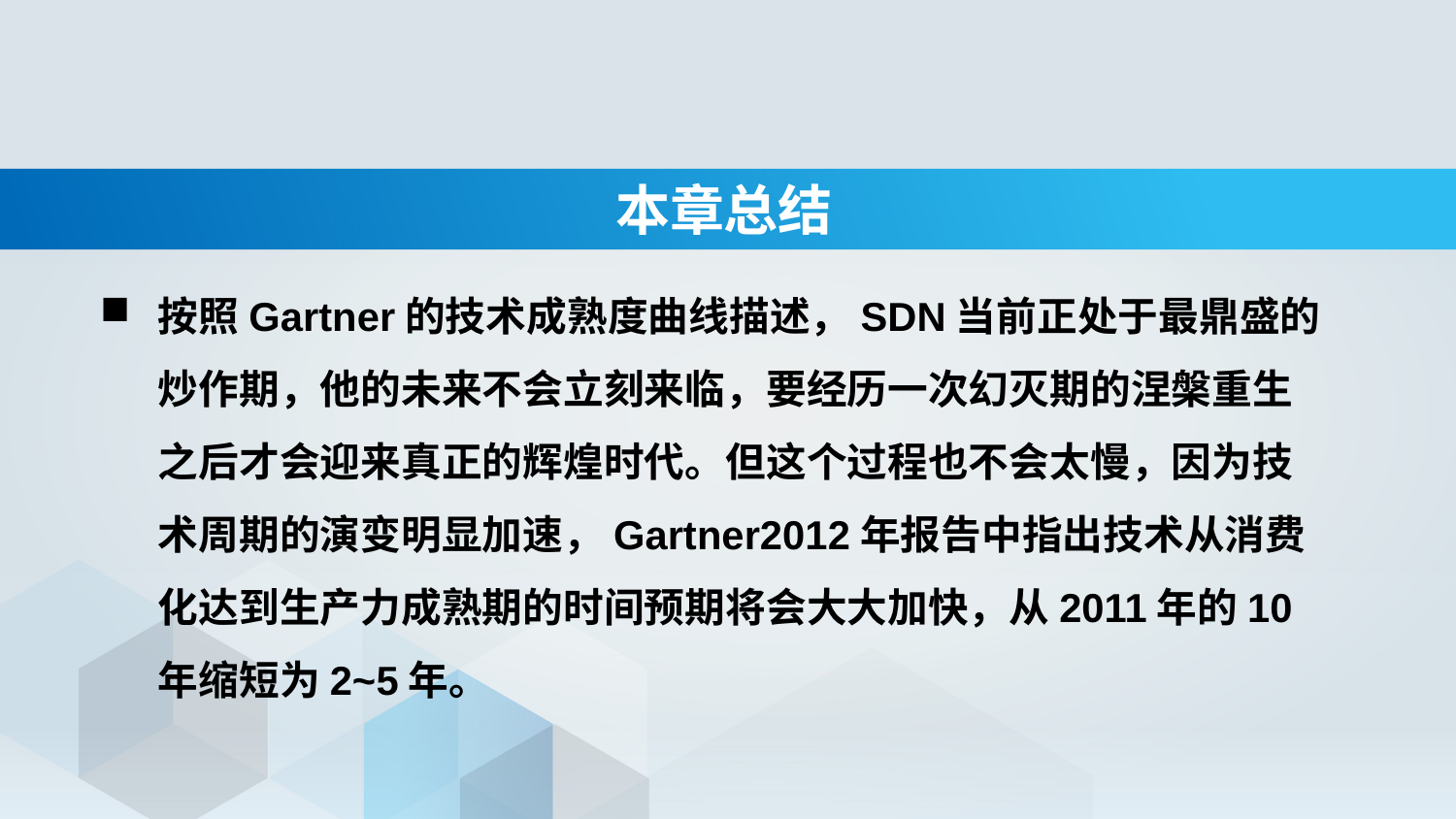

# 本章总结
按照Gartner的技术成熟度曲线描述，SDN当前正处于最鼎盛的炒作期，他的未来不会立刻来临，要经历一次幻灭期的涅槃重生之后才会迎来真正的辉煌时代。但这个过程也不会太慢，因为技术周期的演变明显加速，Gartner2012年报告中指出技术从消费化达到生产力成熟期的时间预期将会大大加快，从2011年的10年缩短为2~5年。